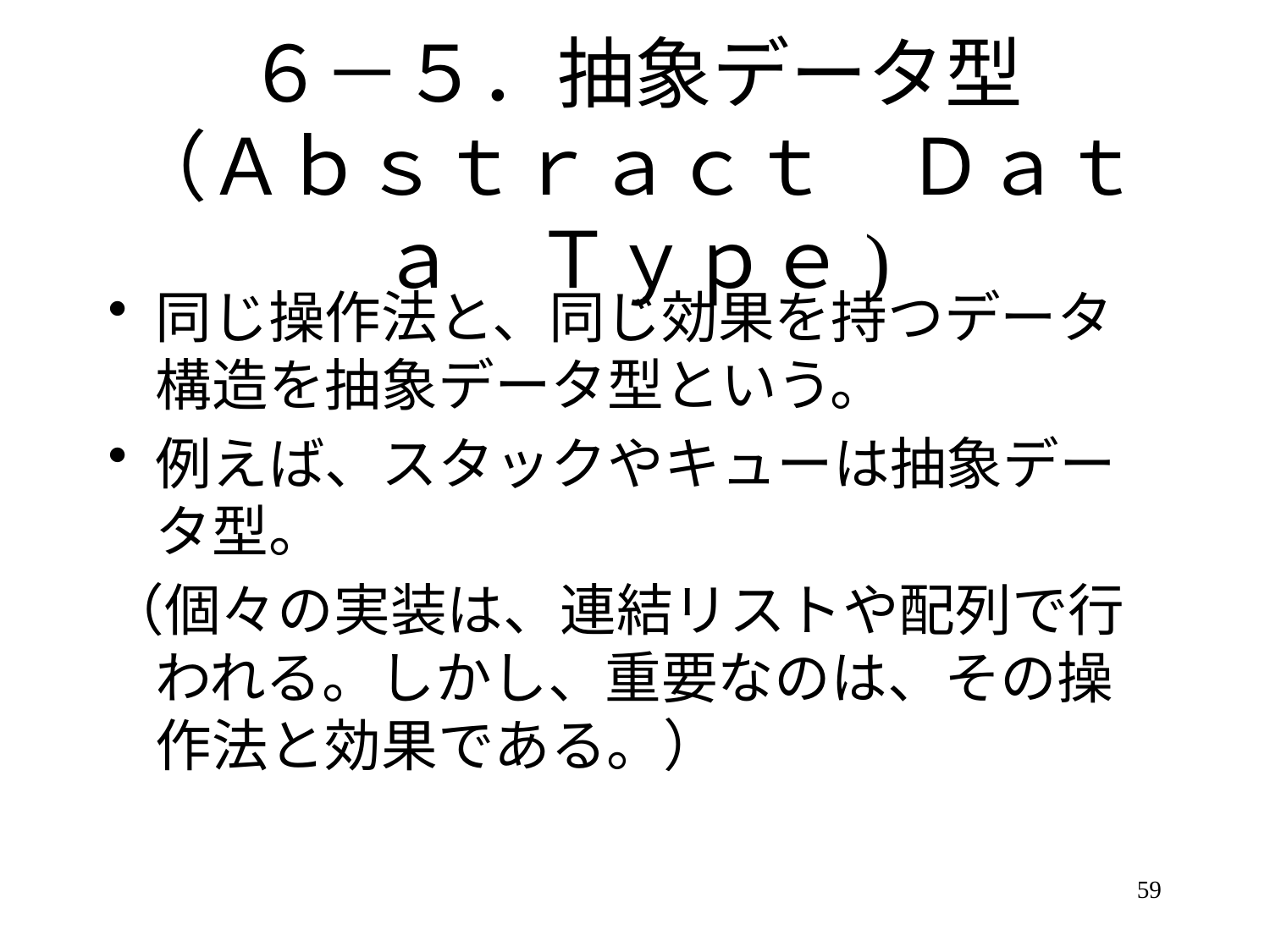

# ６－５．抽象データ型 （Ａｂｓｔｒａｃｔ　Ｄａｔａ　Ｔｙｐｅ)
同じ操作法と、同じ効果を持つデータ構造を抽象データ型という。
例えば、スタックやキューは抽象データ型。
（個々の実装は、連結リストや配列で行われる。しかし、重要なのは、その操作法と効果である。）
59